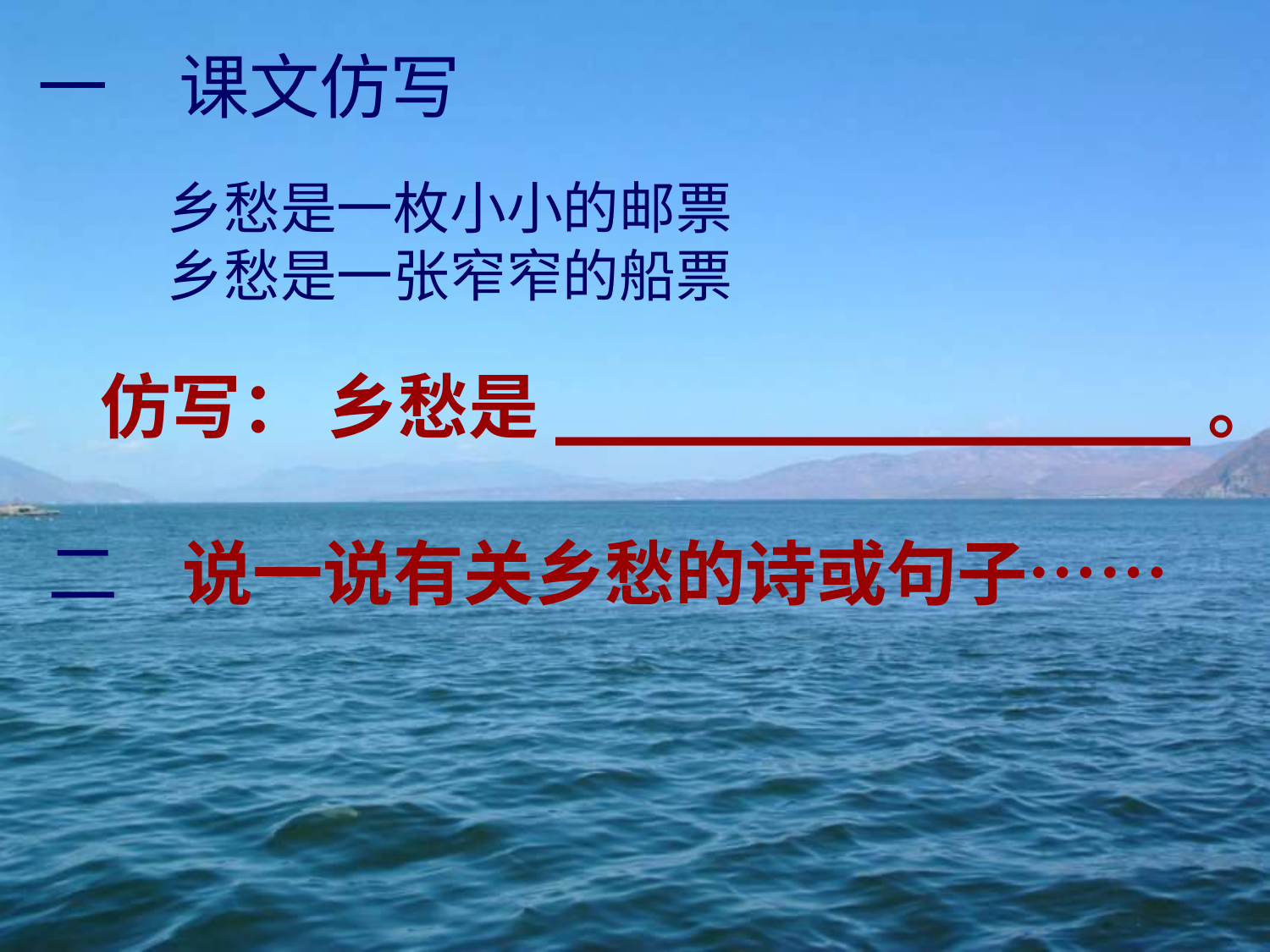

一　课文仿写
乡愁是一枚小小的邮票
乡愁是一张窄窄的船票
仿写： 乡愁是_______________。
二　说一说有关乡愁的诗或句子……